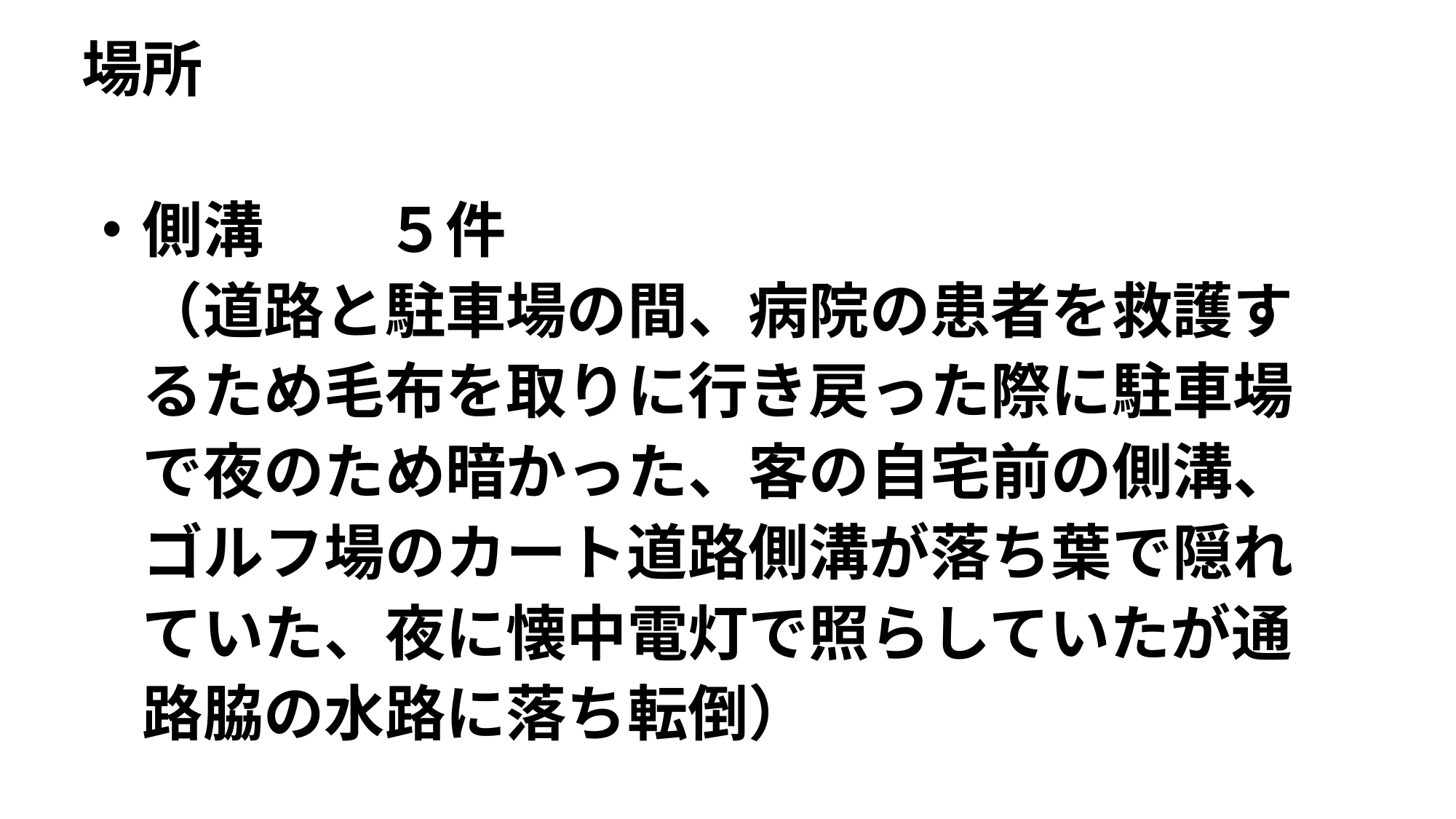

場所

・側溝　　５件
　（道路と駐車場の間、病院の患者を救護す
　るため毛布を取りに行き戻った際に駐車場
　で夜のため暗かった、客の自宅前の側溝、
　ゴルフ場のカート道路側溝が落ち葉で隠れ
　ていた、夜に懐中電灯で照らしていたが通
　路脇の水路に落ち転倒）